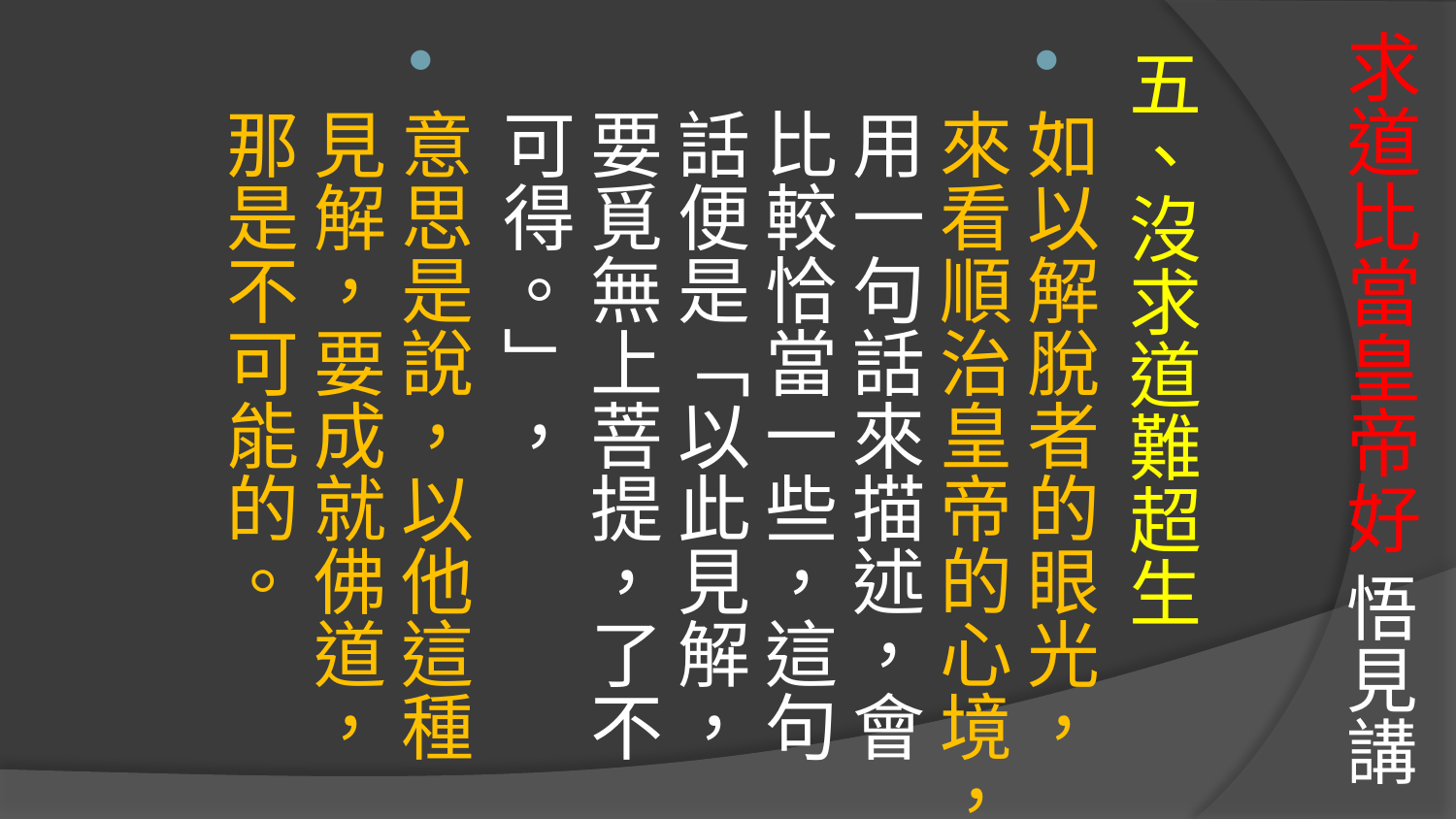

# 求道比當皇帝好 悟見講
五、沒求道難超生
如以解脫者的眼光，來看順治皇帝的心境，用一句話來描述，會比較恰當一些，這句話便是「以此見解，要覓無上菩提，了不可得。」，
意思是說，以他這種見解，要成就佛道，那是不可能的。